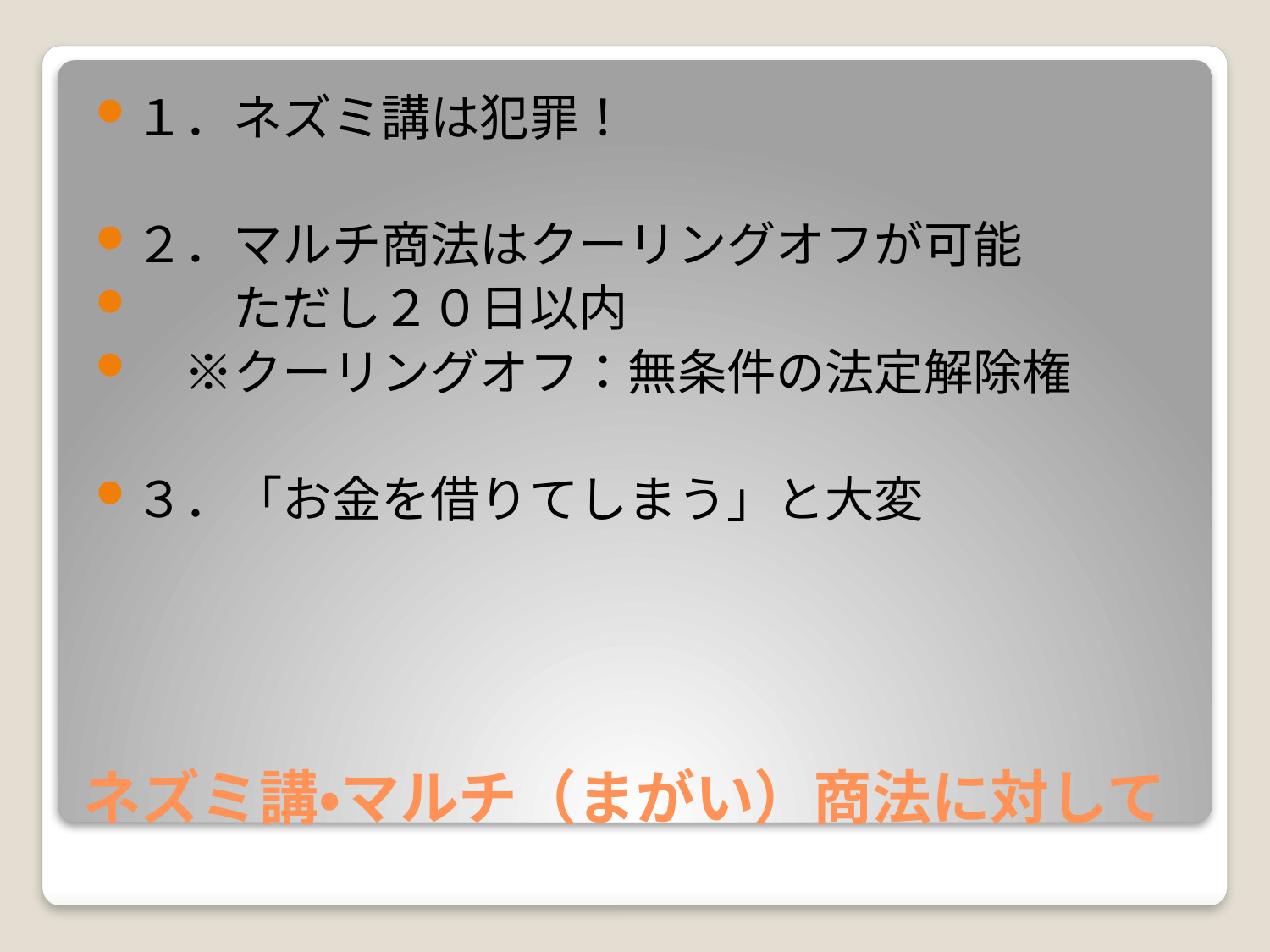

１．ネズミ講は犯罪！

２．マルチ商法はクーリングオフが可能
　　ただし２０日以内
　※クーリングオフ：無条件の法定解除権

３．「お金を借りてしまう」と大変
# ネズミ講・マルチ（まがい）商法に対して